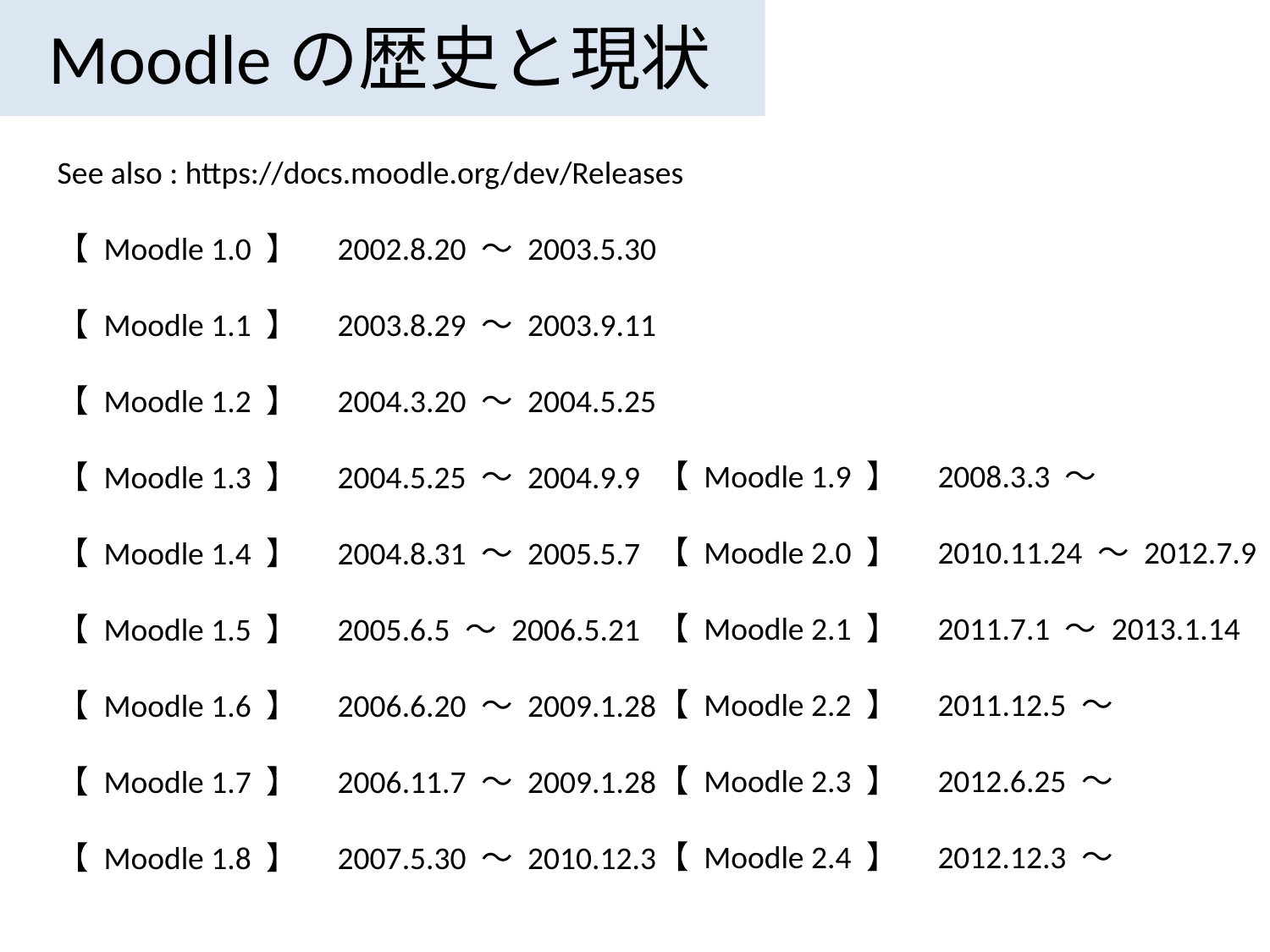

# Moodleの歴史と現状
See also : https://docs.moodle.org/dev/Releases

【 Moodle 1.0 】　2002.8.20 ～ 2003.5.30

【 Moodle 1.1 】　2003.8.29 ～ 2003.9.11

【 Moodle 1.2 】　2004.3.20 ～ 2004.5.25

【 Moodle 1.3 】　2004.5.25 ～ 2004.9.9

【 Moodle 1.4 】　2004.8.31 ～ 2005.5.7

【 Moodle 1.5 】　2005.6.5 ～ 2006.5.21

【 Moodle 1.6 】　2006.6.20 ～ 2009.1.28

【 Moodle 1.7 】　2006.11.7 ～ 2009.1.28

【 Moodle 1.8 】　2007.5.30 ～ 2010.12.3

【 Moodle 1.9 】　2008.3.3 ～

【 Moodle 2.0 】　2010.11.24 ～ 2012.7.9

【 Moodle 2.1 】　2011.7.1 ～ 2013.1.14

【 Moodle 2.2 】　2011.12.5 ～

【 Moodle 2.3 】　2012.6.25 ～

【 Moodle 2.4 】　2012.12.3 ～